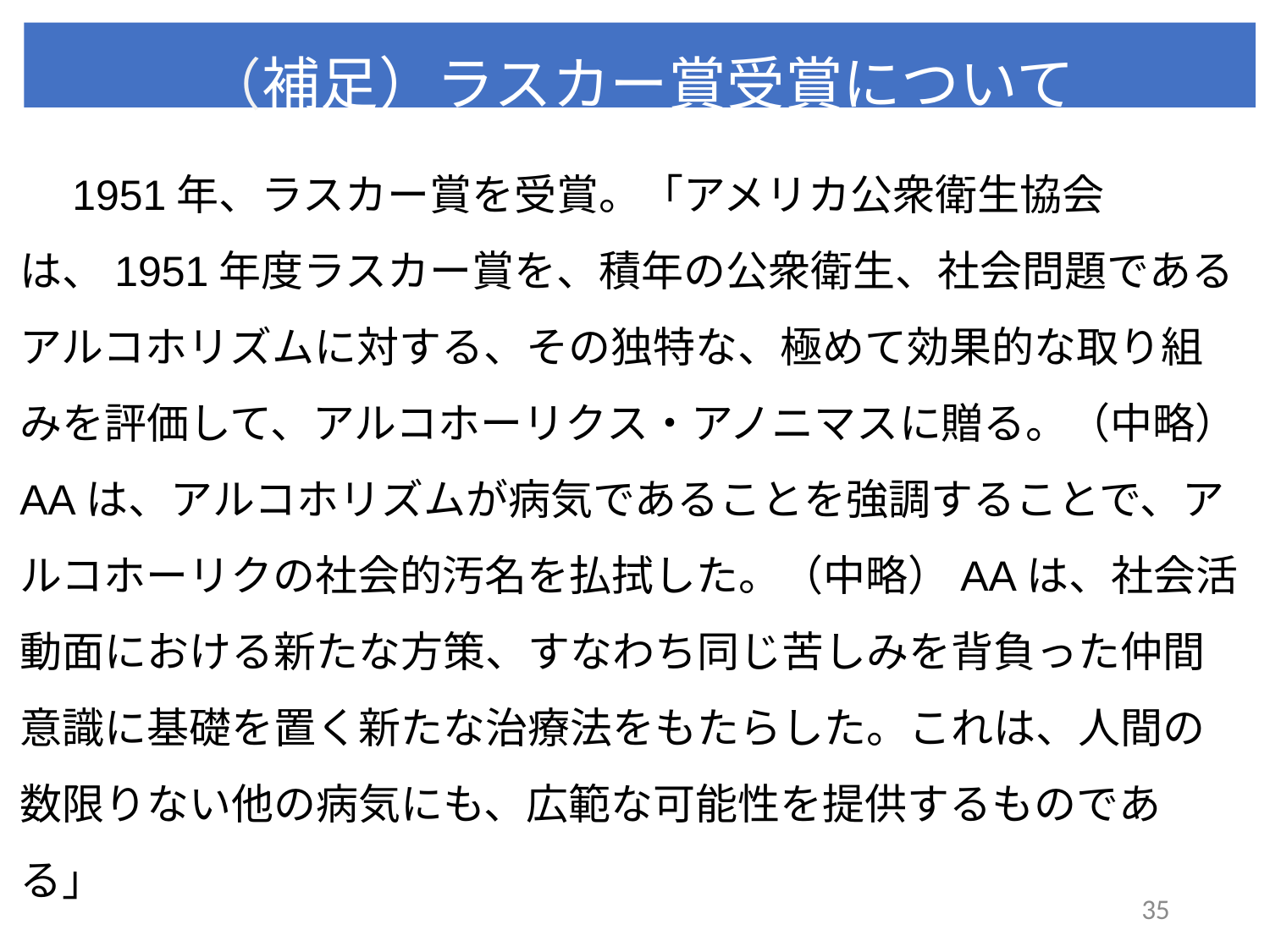

# （補足）ラスカー賞受賞について
　1951年、ラスカー賞を受賞。「アメリカ公衆衛生協会は、1951年度ラスカー賞を、積年の公衆衛生、社会問題であるアルコホリズムに対する、その独特な、極めて効果的な取り組みを評価して、アルコホーリクス・アノニマスに贈る。（中略）AAは、アルコホリズムが病気であることを強調することで、アルコホーリクの社会的汚名を払拭した。（中略）AAは、社会活動面における新たな方策、すなわち同じ苦しみを背負った仲間意識に基礎を置く新たな治療法をもたらした。これは、人間の数限りない他の病気にも、広範な可能性を提供するものである」
　　　　　　　　　　　　　　　　　　　(AAWS社の許可のもと、『アルコホーリクス・アノニマス』P.576より再録)
35